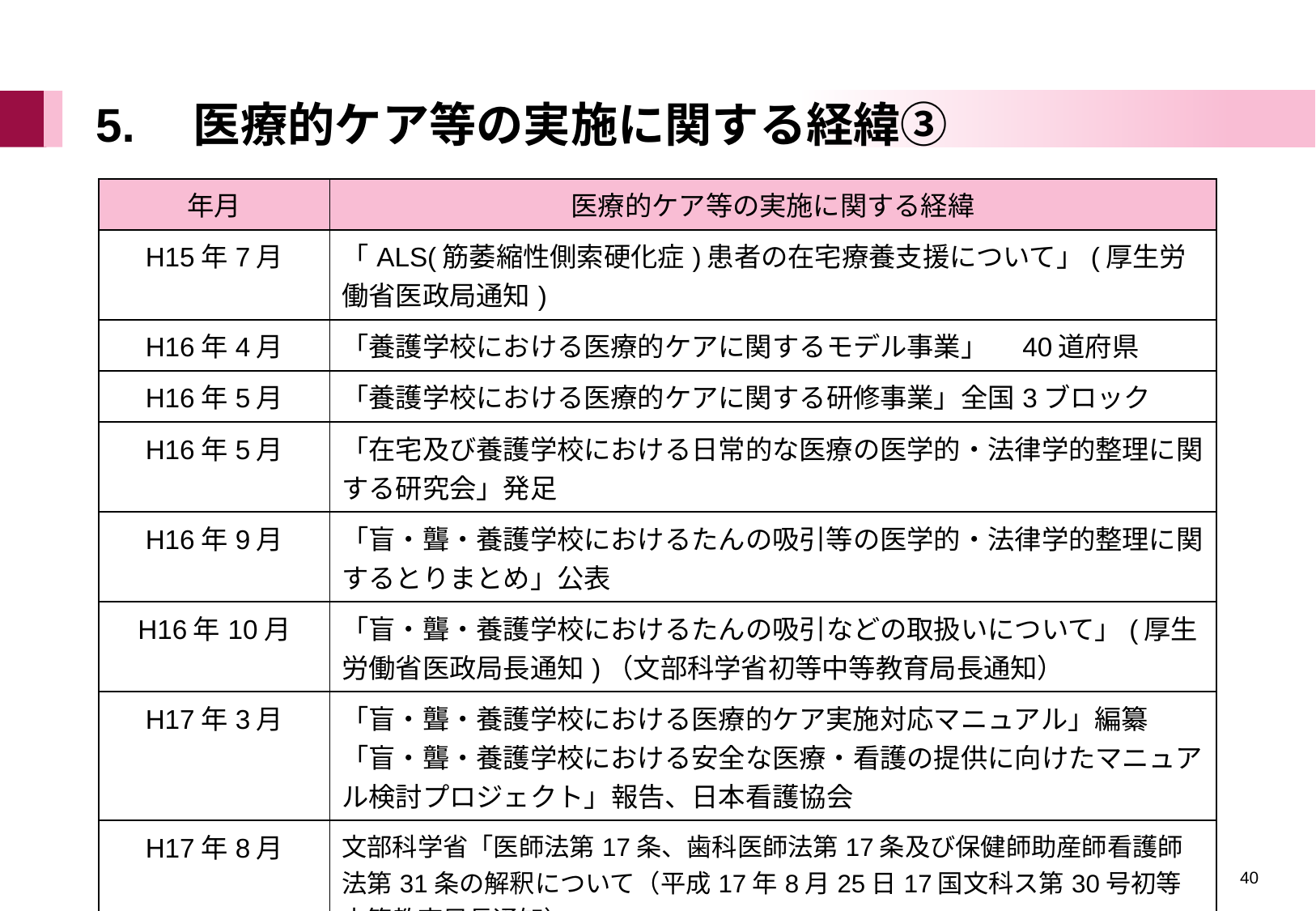

# 5.　医療的ケア等の実施に関する経緯③
| 年月 | 医療的ケア等の実施に関する経緯 |
| --- | --- |
| H15年7月 | 「ALS(筋萎縮性側索硬化症)患者の在宅療養支援について」(厚生労働省医政局通知) |
| H16年4月 | 「養護学校における医療的ケアに関するモデル事業」　40道府県 |
| H16年5月 | 「養護学校における医療的ケアに関する研修事業」全国3ブロック |
| H16年5月 | 「在宅及び養護学校における日常的な医療の医学的・法律学的整理に関する研究会」発足 |
| H16年9月 | 「盲・聾・養護学校におけるたんの吸引等の医学的・法律学的整理に関するとりまとめ」公表 |
| H16年10月 | 「盲・聾・養護学校におけるたんの吸引などの取扱いについて」(厚生労働省医政局長通知)（文部科学省初等中等教育局長通知） |
| H17年3月 | 「盲・聾・養護学校における医療的ケア実施対応マニュアル」編纂「盲・聾・養護学校における安全な医療・看護の提供に向けたマニュアル検討プロジェクト」報告、日本看護協会 |
| H17年8月 | 文部科学省「医師法第17条、歯科医師法第17条及び保健師助産師看護師法第31条の解釈について（平成17年8月25日17国文科ス第30号初等中等教育局長通知）」 厚生労働省が「原則として医行為でないと考えられるもの」の周知を図った。 |
40